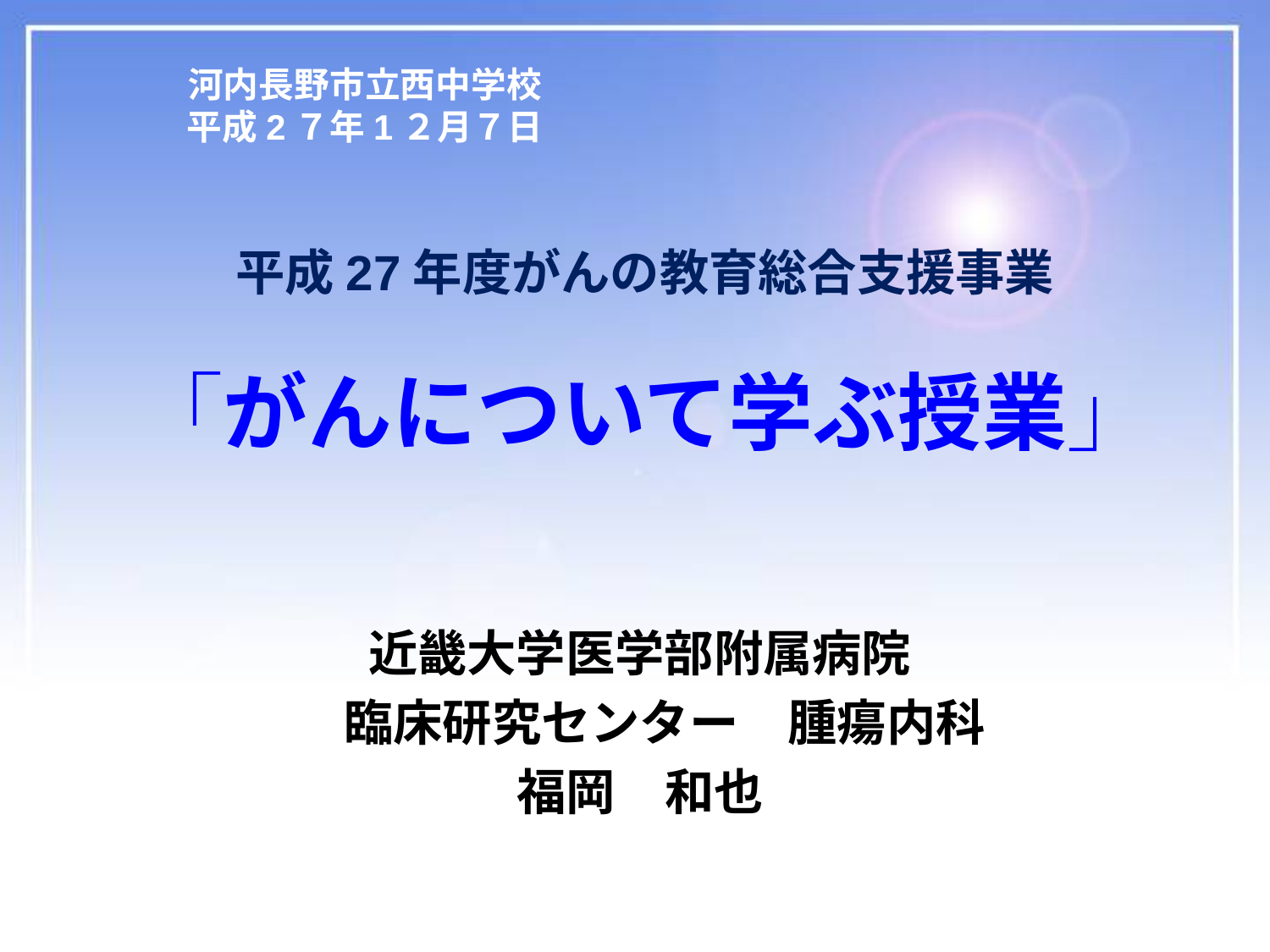

河内長野市立西中学校
平成2７年1２月７日
# 平成27年度がんの教育総合支援事業 「がんについて学ぶ授業」
近畿大学医学部附属病院
　臨床研究センター　腫瘍内科
福岡　和也